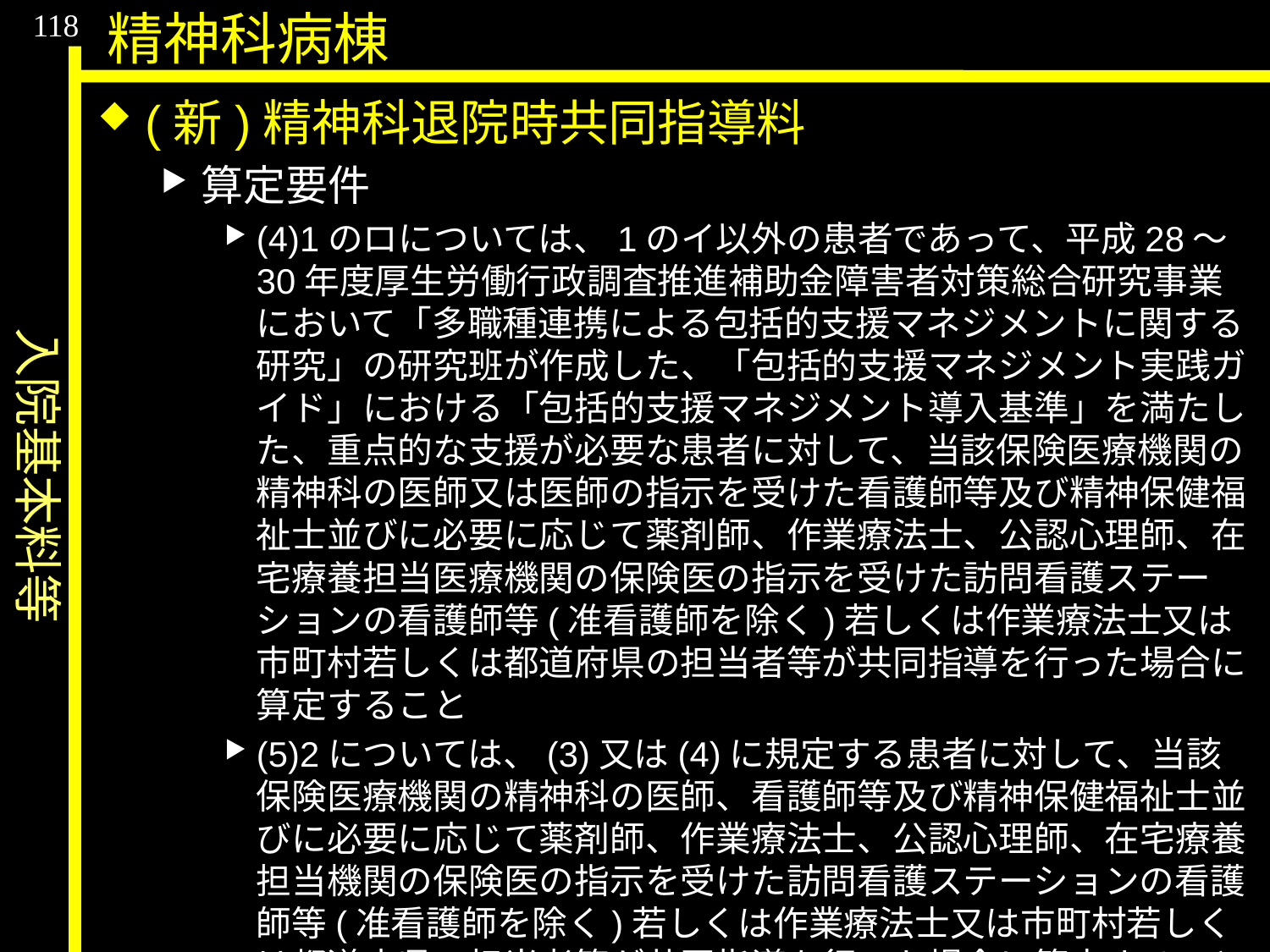

入院基本料等
118
精神科病棟

(新)精神科退院時共同指導料
算定要件
(4)1のロについては、1のイ以外の患者であって、平成28〜30年度厚生労働行政調査推進補助金障害者対策総合研究事業において「多職種連携による包括的支援マネジメントに関する研究」の研究班が作成した、「包括的支援マネジメント実践ガイド」における「包括的支援マネジメント導入基準」を満たした、重点的な支援が必要な患者に対して、当該保険医療機関の精神科の医師又は医師の指示を受けた看護師等及び精神保健福祉士並びに必要に応じて薬剤師、作業療法士、公認心理師、在宅療養担当医療機関の保険医の指示を受けた訪問看護ステーションの看護師等(准看護師を除く)若しくは作業療法士又は市町村若しくは都道府県の担当者等が共同指導を行った場合に算定すること
(5)2については、(3)又は(4)に規定する患者に対して、当該保険医療機関の精神科の医師、看護師等及び精神保健福祉士並びに必要に応じて薬剤師、作業療法士、公認心理師、在宅療養担当機関の保険医の指示を受けた訪問看護ステーションの看護師等(准看護師を除く)若しくは作業療法士又は市町村若しくは都道府県の担当者等が共同指導を行った場合に算定すること